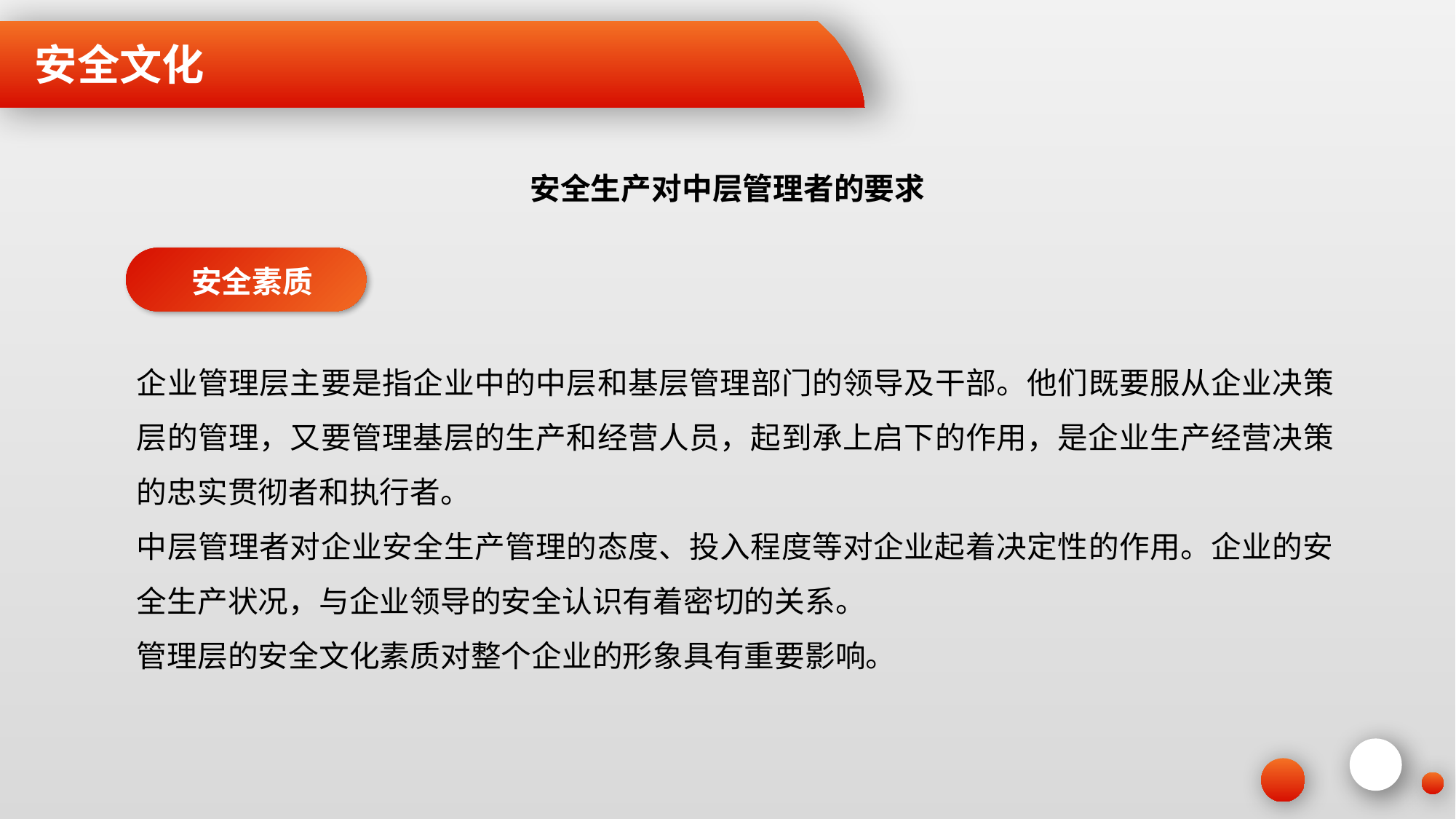

安全文化
安全生产对中层管理者的要求

安全素质
企业管理层主要是指企业中的中层和基层管理部门的领导及干部。他们既要服从企业决策层的管理，又要管理基层的生产和经营人员，起到承上启下的作用，是企业生产经营决策的忠实贯彻者和执行者。
中层管理者对企业安全生产管理的态度、投入程度等对企业起着决定性的作用。企业的安全生产状况，与企业领导的安全认识有着密切的关系。
管理层的安全文化素质对整个企业的形象具有重要影响。